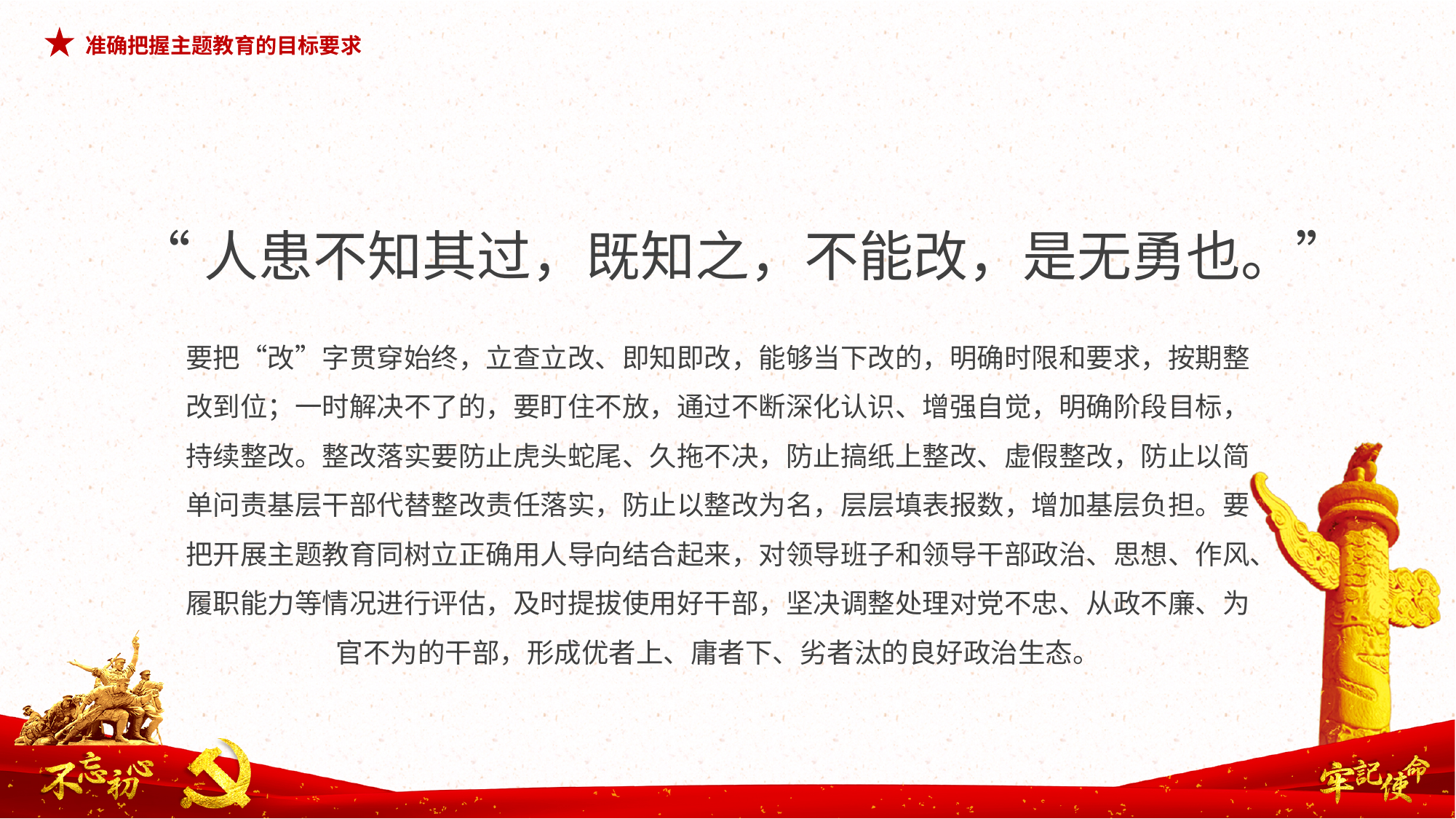

“人患不知其过，既知之，不能改，是无勇也。”
要把“改”字贯穿始终，立查立改、即知即改，能够当下改的，明确时限和要求，按期整改到位；一时解决不了的，要盯住不放，通过不断深化认识、增强自觉，明确阶段目标，持续整改。整改落实要防止虎头蛇尾、久拖不决，防止搞纸上整改、虚假整改，防止以简单问责基层干部代替整改责任落实，防止以整改为名，层层填表报数，增加基层负担。要把开展主题教育同树立正确用人导向结合起来，对领导班子和领导干部政治、思想、作风、履职能力等情况进行评估，及时提拔使用好干部，坚决调整处理对党不忠、从政不廉、为官不为的干部，形成优者上、庸者下、劣者汰的良好政治生态。